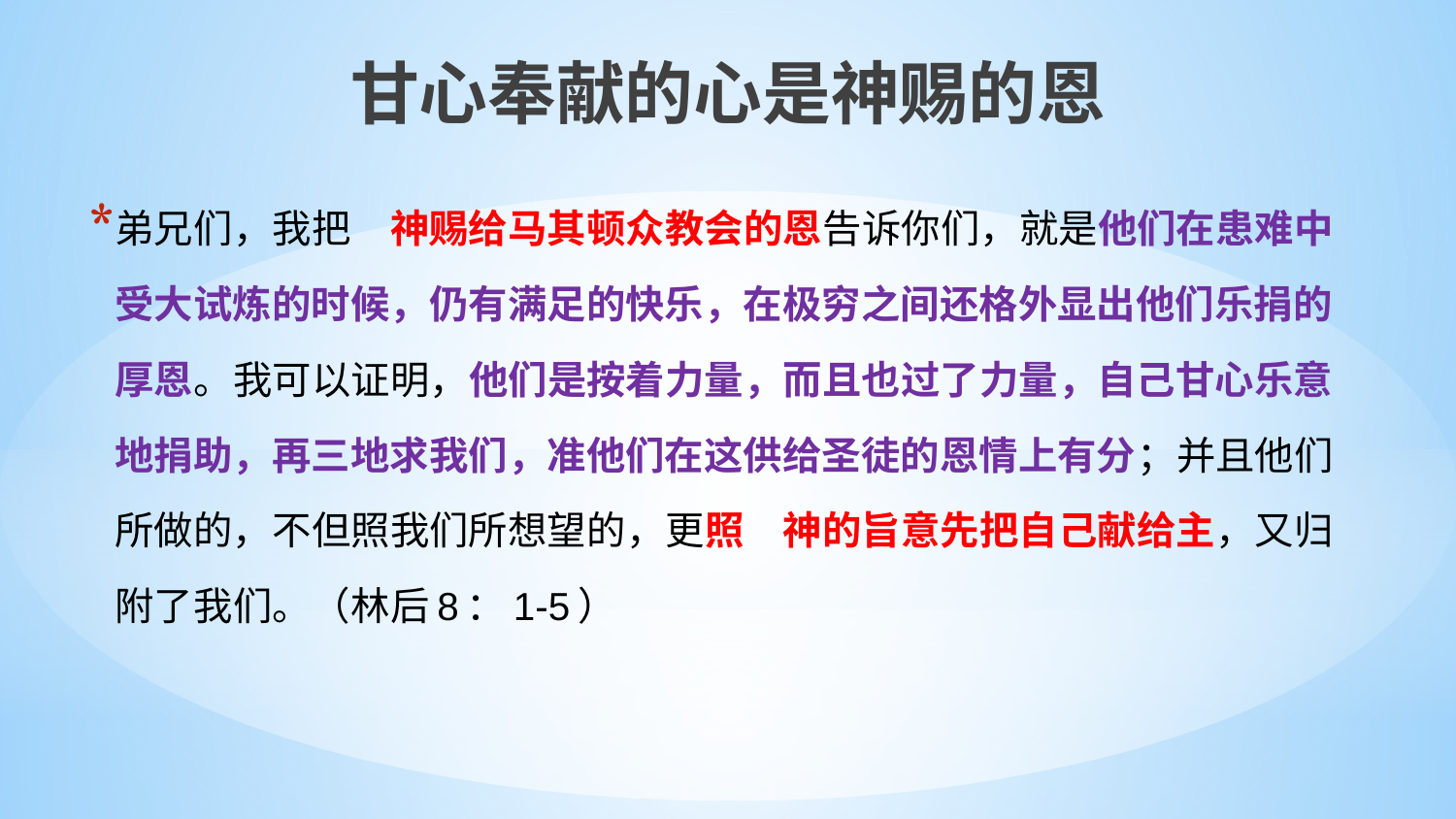

甘心奉献的心是神赐的恩
弟兄们，我把　神赐给马其顿众教会的恩告诉你们，就是他们在患难中受大试炼的时候，仍有满足的快乐，在极穷之间还格外显出他们乐捐的厚恩。我可以证明，他们是按着力量，而且也过了力量，自己甘心乐意地捐助，再三地求我们，准他们在这供给圣徒的恩情上有分；并且他们所做的，不但照我们所想望的，更照　神的旨意先把自己献给主，又归附了我们。（林后8：1-5）